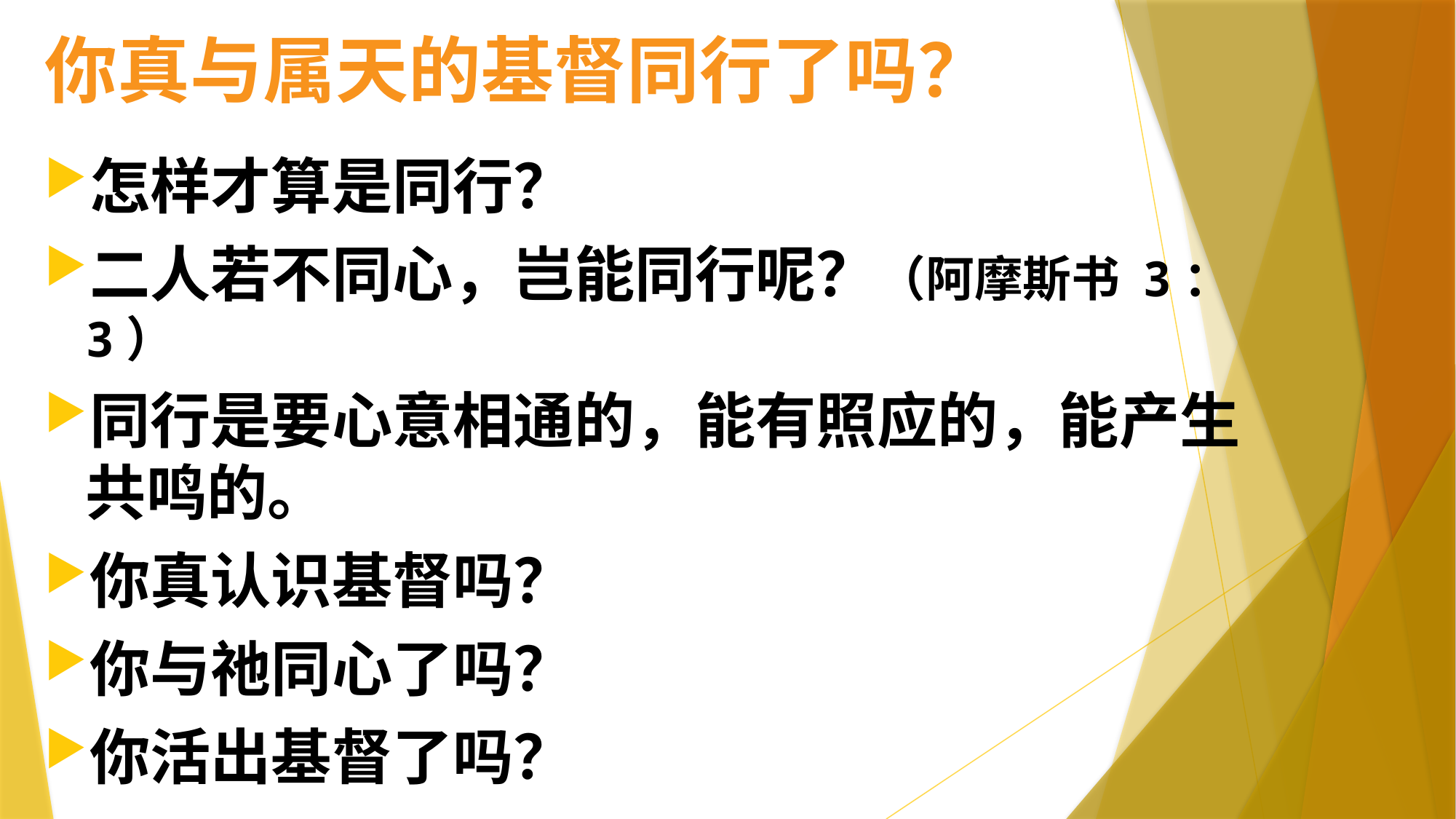

# 你真与属天的基督同行了吗？
怎样才算是同行？
二人若不同心，岂能同行呢？（阿摩斯书 3：3）
同行是要心意相通的，能有照应的，能产生共鸣的。
你真认识基督吗？
你与祂同心了吗？
你活出基督了吗？